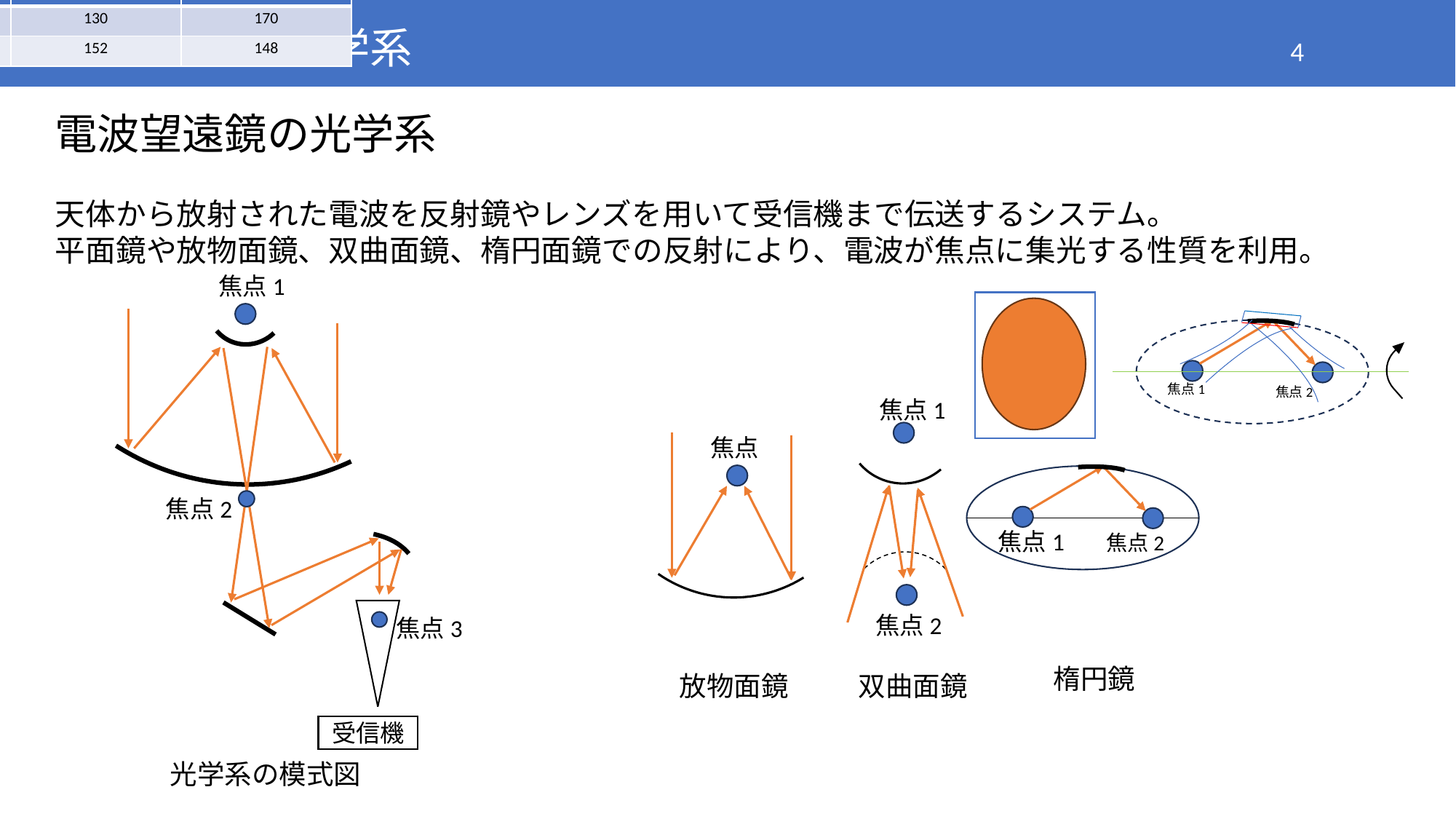

| 差異 | 光学系#1 | 光学系#2 |
| --- | --- | --- |
| M4、M5での反射角[°] | 60 | 65 |
| f2、M6での反射角[°] | 70 | 60 |
| M3とf2の距離[mm] | 130 | 152 |
| f2とM6の距離[mm] | 170 | 148 |

受信機
焦点1

焦点2

|  | M4、M5での反射角[°] | f2、M6での反射角[°] | M3とf2の距離[mm] | f2とM6の距離[mm] |
| --- | --- | --- | --- | --- |
| 光学系#1 | 60 | 70 | 130 | 170 |
| 光学系#2 | 65 | 60 | 152 | 148 |
電波望遠鏡の光学系
4
電波望遠鏡の光学系

天体から放射された電波を反射鏡やレンズを用いて受信機まで伝送するシステム。
平面鏡や放物面鏡、双曲面鏡、楕円面鏡での反射により、電波が焦点に集光する性質を利用。

焦点1
焦点2

焦点

焦点1
焦点2

楕円鏡
双曲面鏡
放物面鏡
焦点1
焦点
焦点1
焦点2
焦点2
焦点3

光学系の模式図